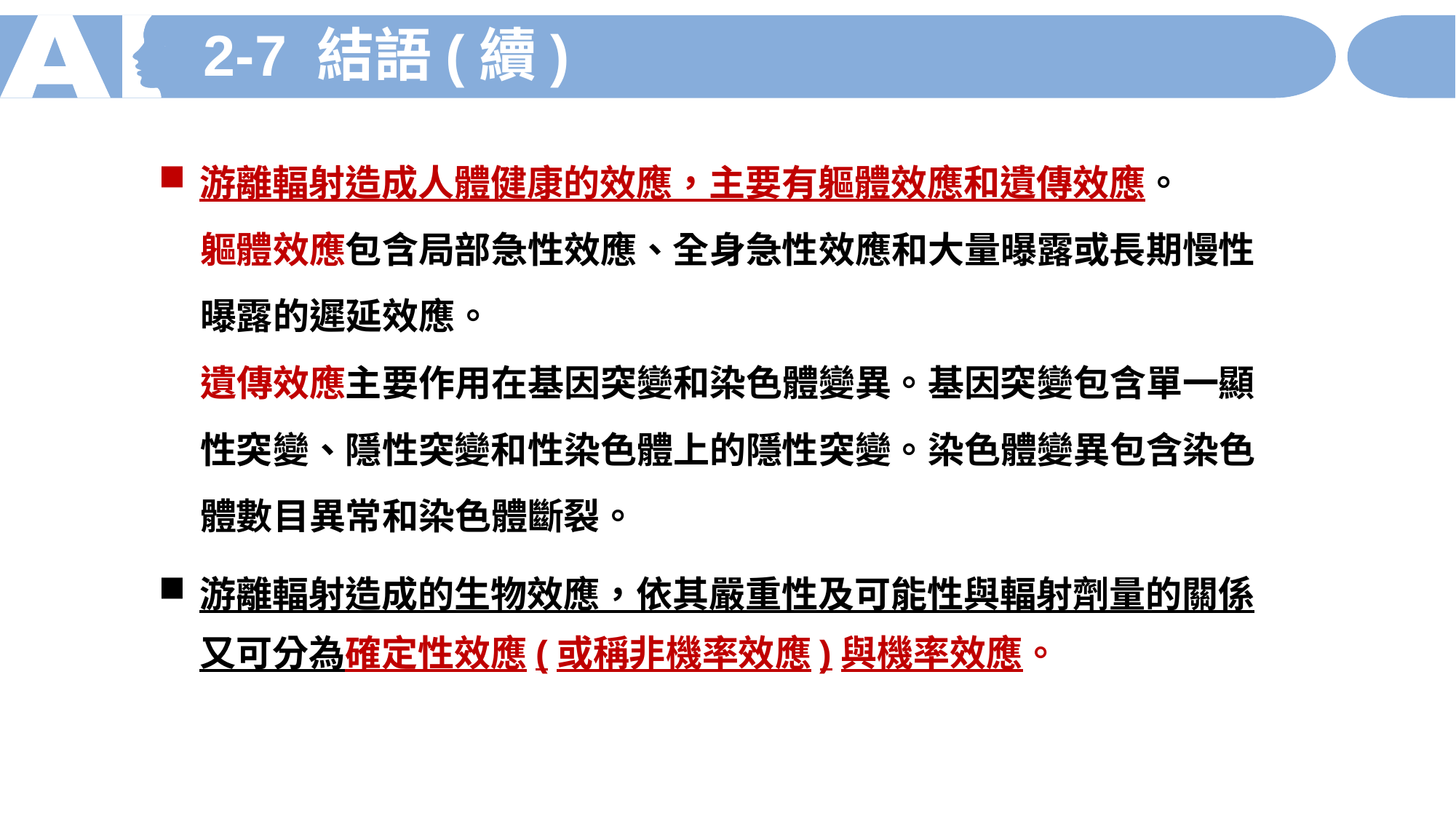

2-7 結語(續)
游離輻射造成人體健康的效應，主要有軀體效應和遺傳效應。
    軀體效應包含局部急性效應、全身急性效應和大量曝露或長期慢性
    曝露的遲延效應。
    遺傳效應主要作用在基因突變和染色體變異。基因突變包含單一顯
    性突變、隱性突變和性染色體上的隱性突變。染色體變異包含染色
    體數目異常和染色體斷裂。
游離輻射造成的生物效應，依其嚴重性及可能性與輻射劑量的關係又可分為確定性效應(或稱非機率效應)與機率效應。